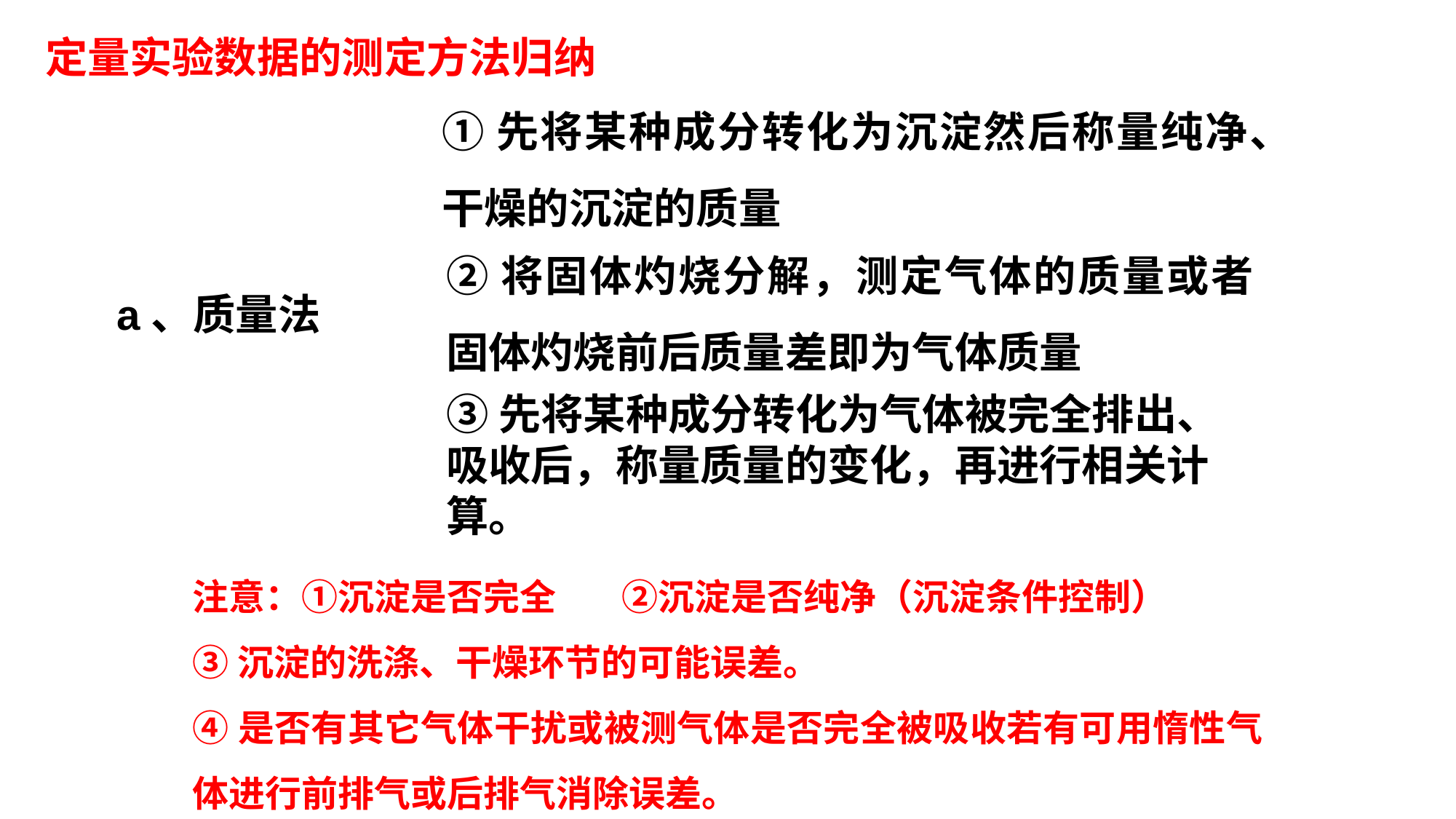

定量实验数据的测定方法归纳
①先将某种成分转化为沉淀然后称量纯净、干燥的沉淀的质量
②将固体灼烧分解，测定气体的质量或者固体灼烧前后质量差即为气体质量
a、质量法
③先将某种成分转化为气体被完全排出、吸收后，称量质量的变化，再进行相关计算。
注意：①沉淀是否完全        ②沉淀是否纯净（沉淀条件控制）
③沉淀的洗涤、干燥环节的可能误差。
④是否有其它气体干扰或被测气体是否完全被吸收若有可用惰性气体进行前排气或后排气消除误差。